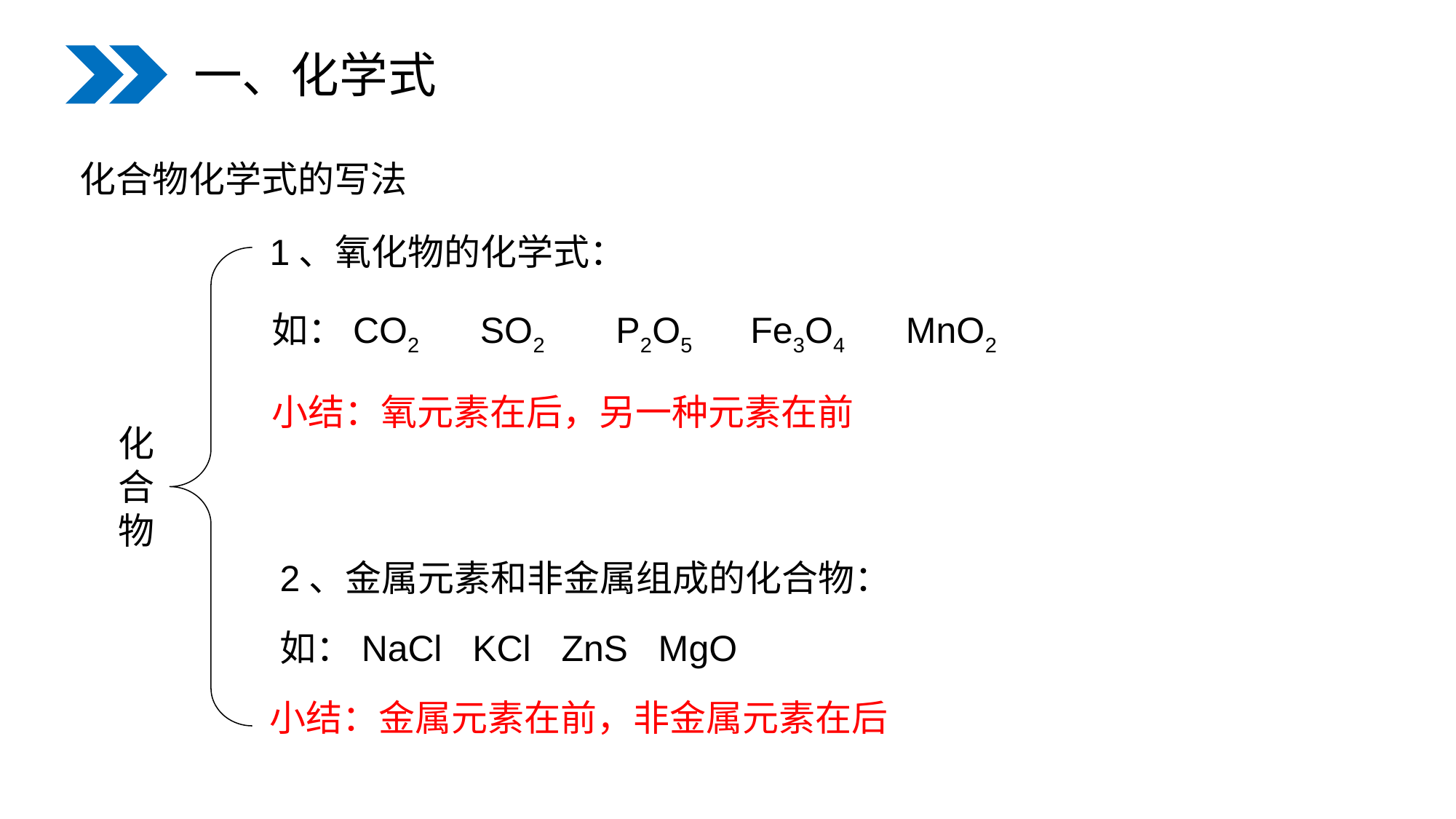

一、化学式
 化合物化学式的写法
1、氧化物的化学式：

如：CO2      SO2       P2O5       Fe3O4      MnO2
小结：氧元素在后，另一种元素在前
化合物
2、金属元素和非金属组成的化合物：
如：NaCl   KCl   ZnS   MgO
小结：金属元素在前，非金属元素在后